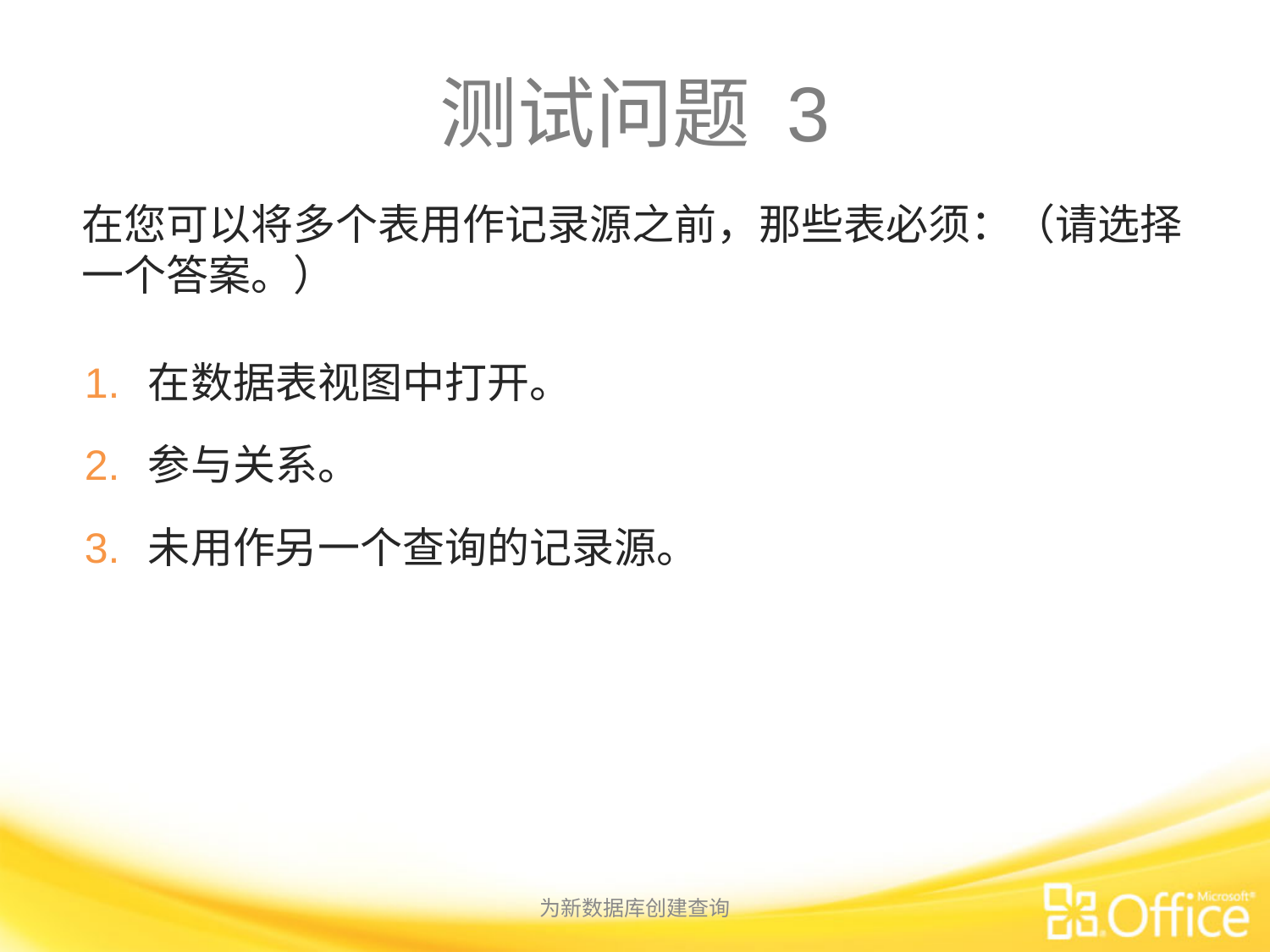

# 测试问题 3
在您可以将多个表用作记录源之前，那些表必须：（请选择一个答案。）
在数据表视图中打开。
参与关系。
未用作另一个查询的记录源。
为新数据库创建查询